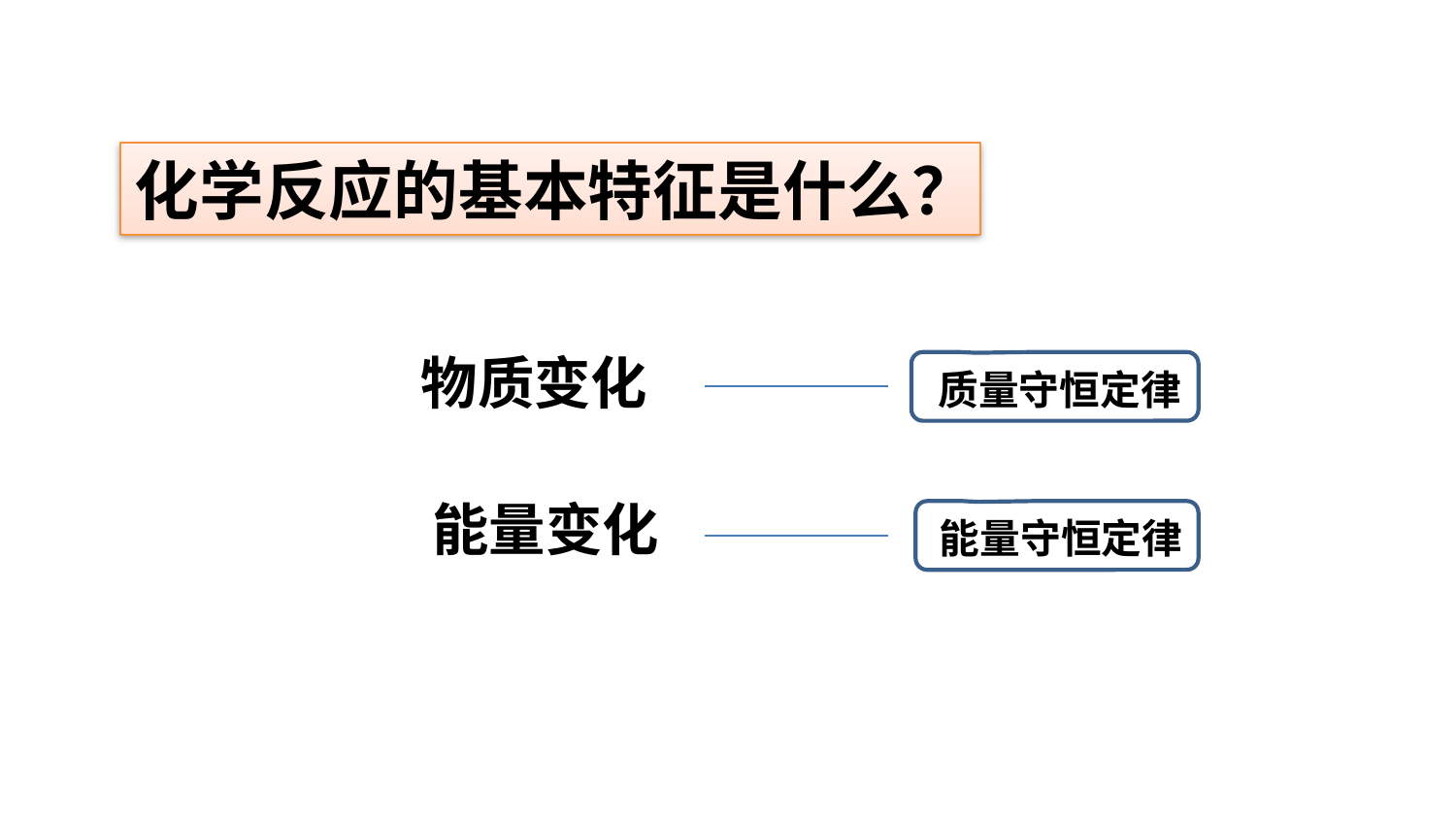

化学反应的基本特征是什么？
物质变化

质量守恒定律
能量变化

能量守恒定律